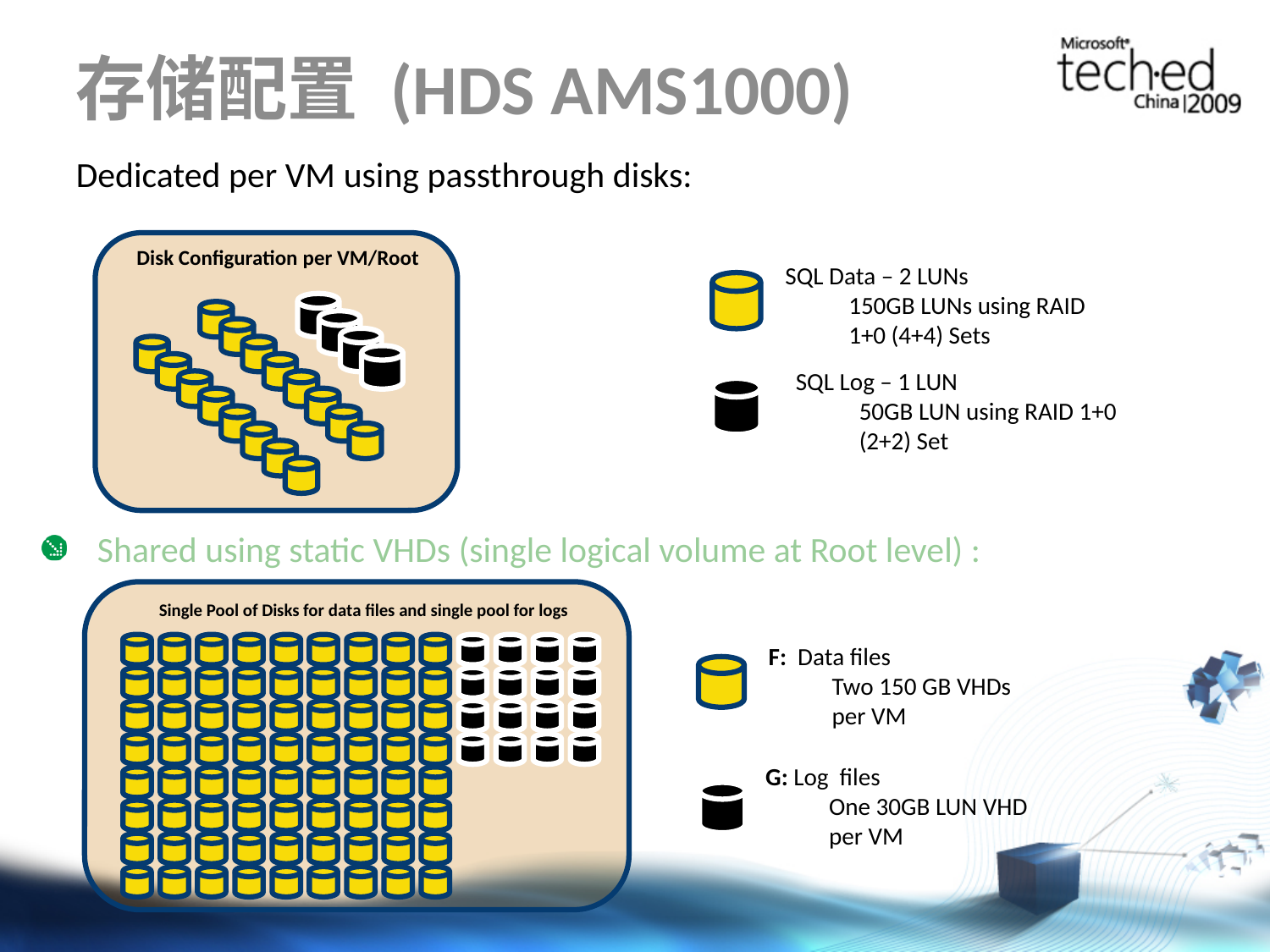

# 存储配置 (HDS AMS1000)
Dedicated per VM using passthrough disks:

Disk Configuration per VM/Root

SQL Data – 2 LUNs
150GB LUNs using RAID 1+0 (4+4) Sets

SQL Log – 1 LUN
50GB LUN using RAID 1+0 (2+2) Set

Shared using static VHDs (single logical volume at Root level) :

Single Pool of Disks for data files and single pool for logs

F:  Data files
Two 150 GB VHDs per VM

G: Log  files
One 30GB LUN VHD per VM